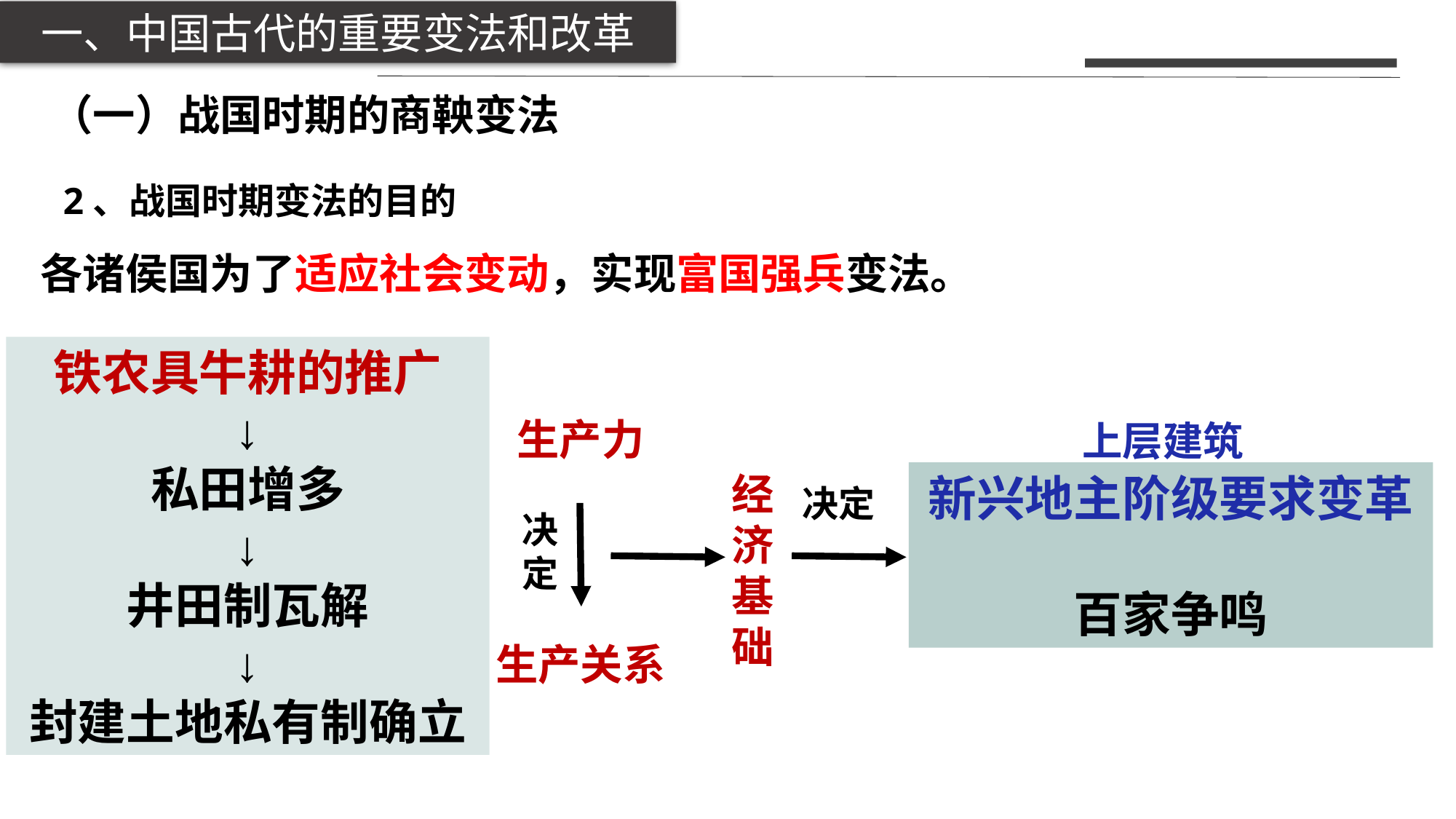

一、中国古代的重要变法和改革

（一）战国时期的商鞅变法
 2、战国时期变法的目的
各诸侯国为了适应社会变动，实现富国强兵变法。
铁农具牛耕的推广
↓
私田增多
↓
井田制瓦解
↓
封建土地私有制确立
生产力
上层建筑
经济基础
新兴地主阶级要求变革

百家争鸣
决定
决定

生产关系